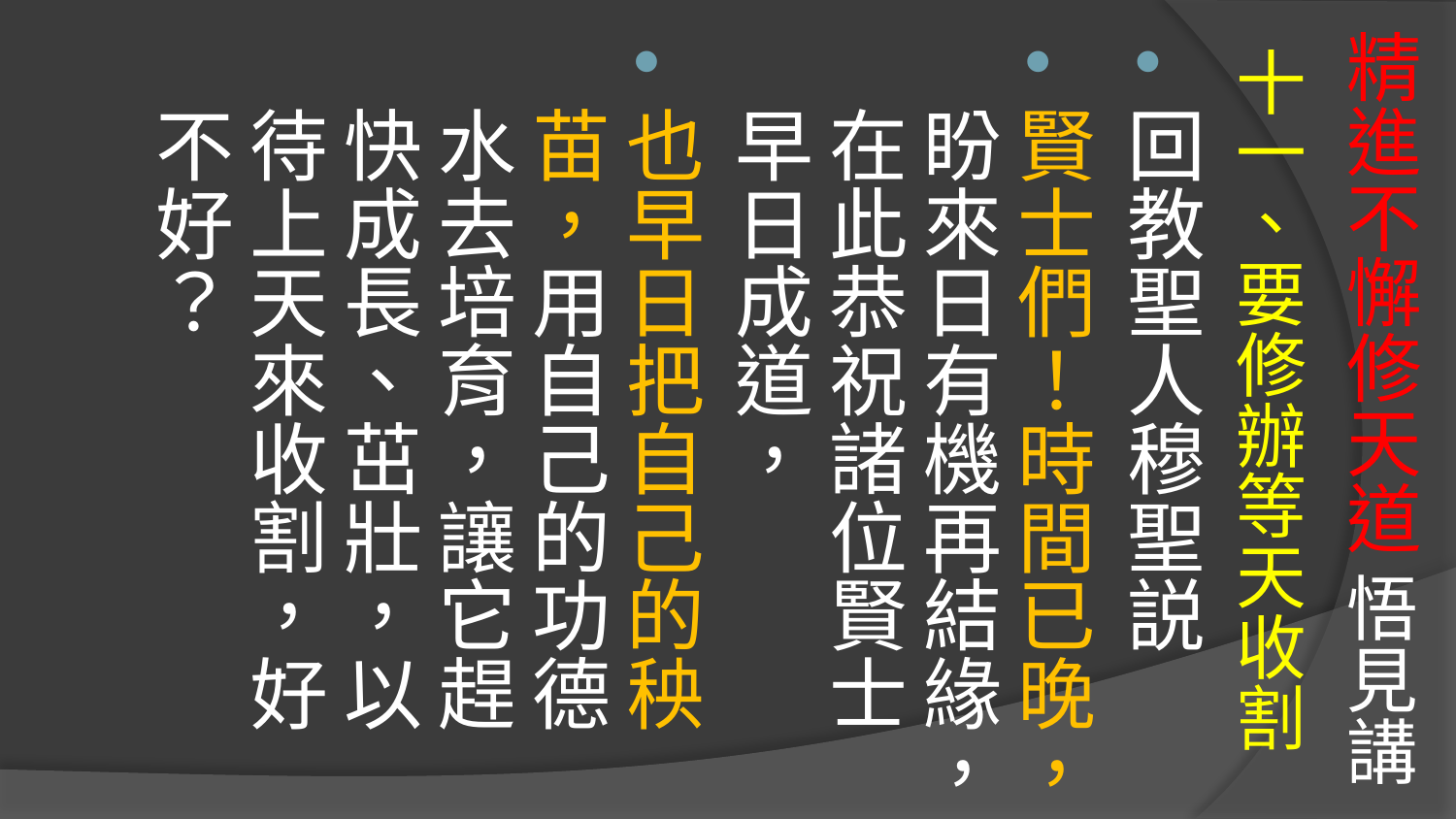

# 精進不懈修天道 悟見講
十一、要修辦等天收割
回教聖人穆聖説
賢士們！時間已晚，盼來日有機再結緣，在此恭祝諸位賢士早日成道，
也早日把自己的秧苗，用自己的功德水去培育，讓它趕快成長、茁壯，以待上天來收割，好不好？